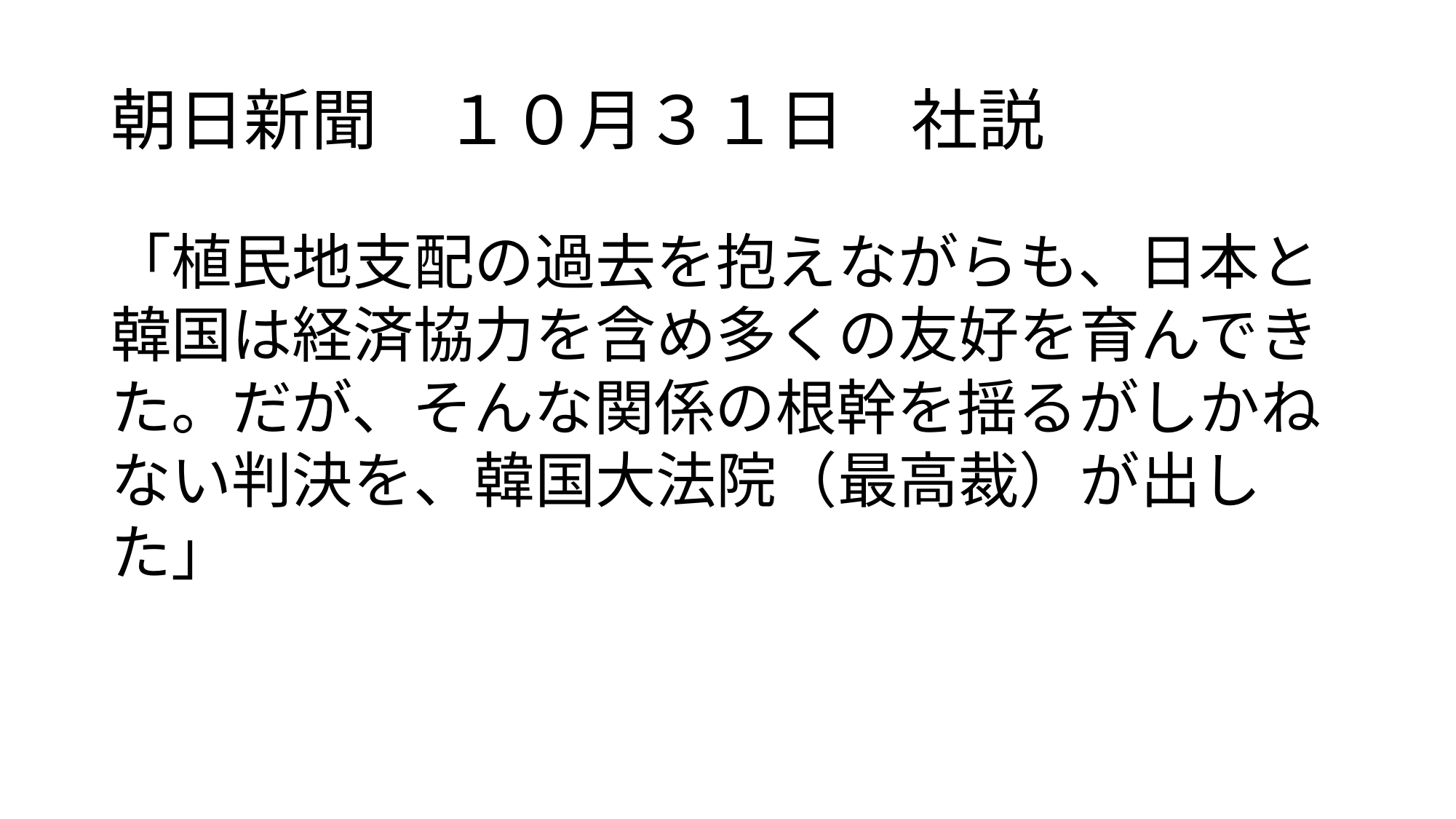

# 朝日新聞　１０月３１日　社説
「植民地支配の過去を抱えながらも、日本と韓国は経済協力を含め多くの友好を育んできた。だが、そんな関係の根幹を揺るがしかねない判決を、韓国大法院（最高裁）が出した」